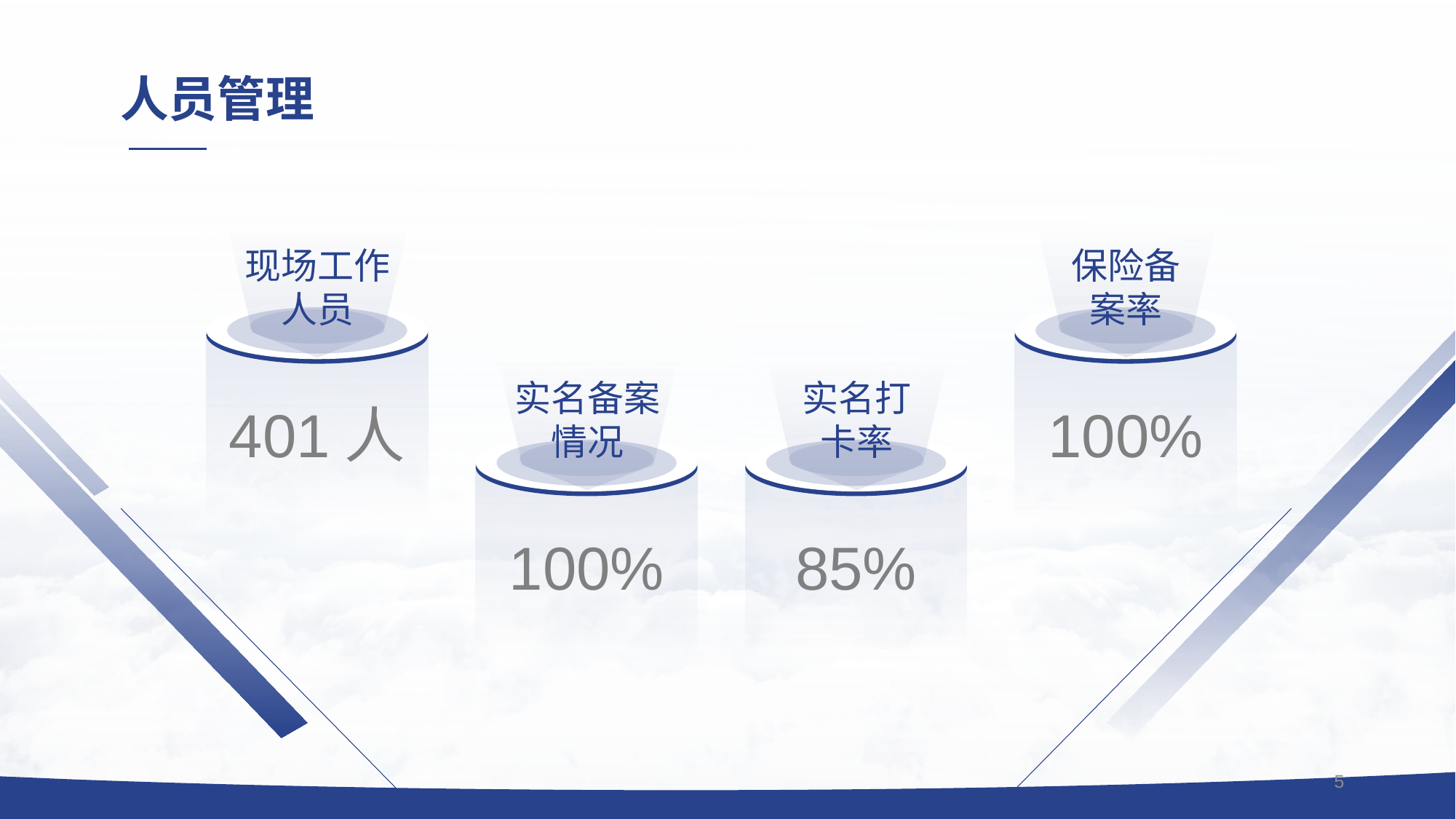

# 人员管理

现场工作
人员
保险备
案率

401人
100%
实名备案
情况
实名打
卡率

100%
85%
5